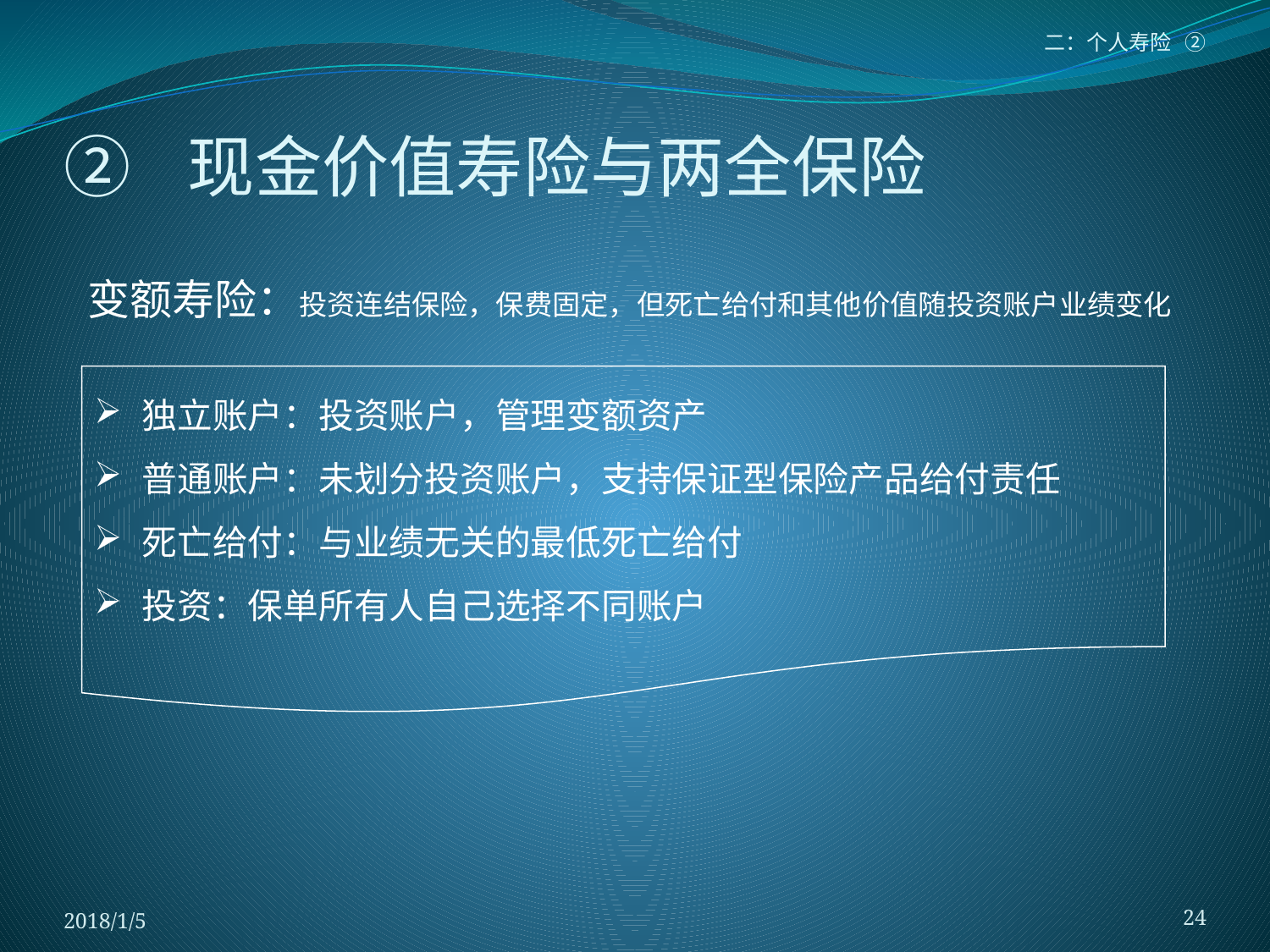

二：个人寿险   ②
# ②   现金价值寿险与两全保险
变额寿险：投资连结保险，保费固定，但死亡给付和其他价值随投资账户业绩变化
独立账户：投资账户，管理变额资产
普通账户：未划分投资账户，支持保证型保险产品给付责任
死亡给付：与业绩无关的最低死亡给付
投资：保单所有人自己选择不同账户
2018/1/5
24